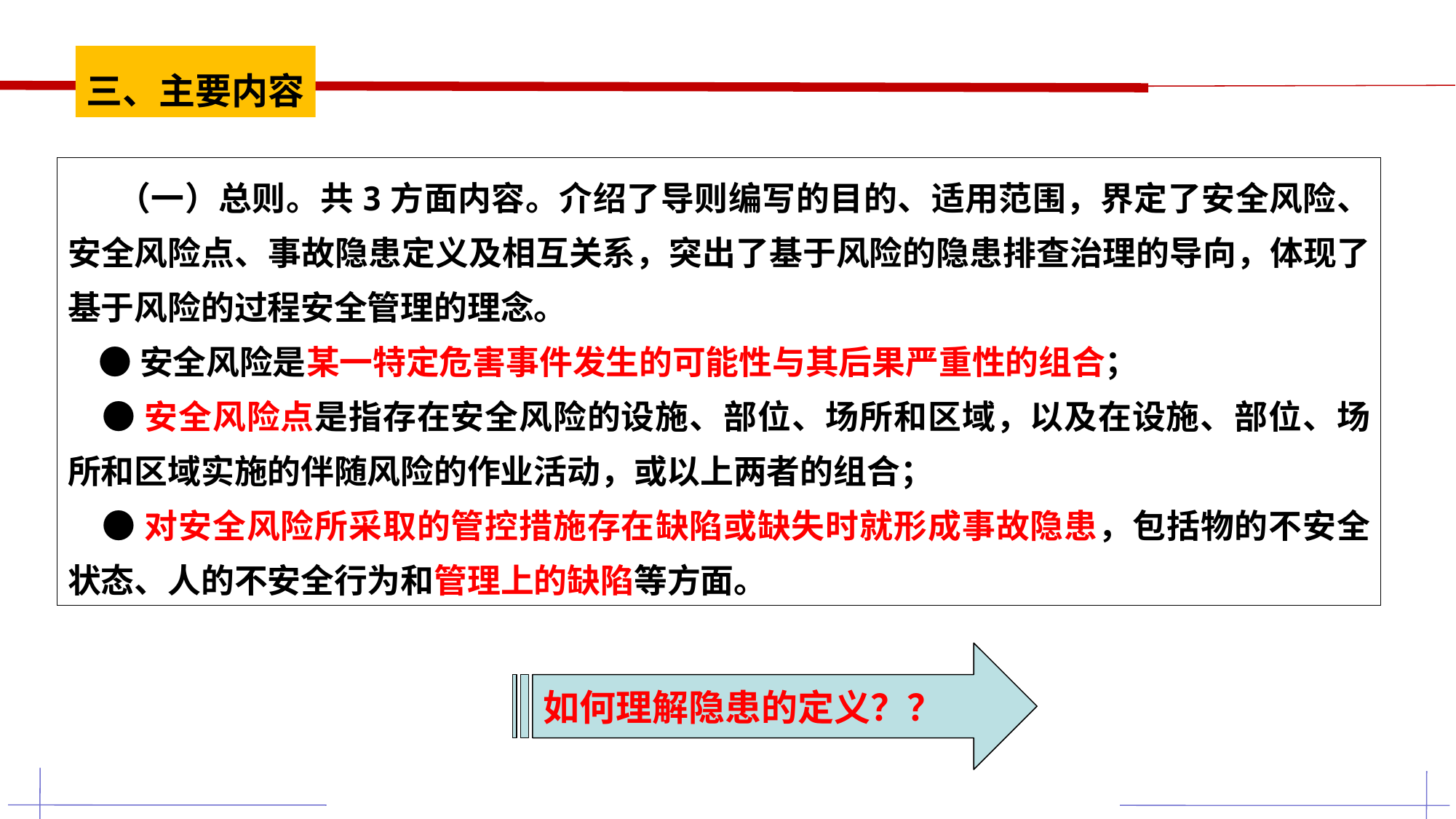

三、主要内容
     （一）总则。共3方面内容。介绍了导则编写的目的、适用范围，界定了安全风险、安全风险点、事故隐患定义及相互关系，突出了基于风险的隐患排查治理的导向，体现了基于风险的过程安全管理的理念。
    ●安全风险是某一特定危害事件发生的可能性与其后果严重性的组合；
    ●安全风险点是指存在安全风险的设施、部位、场所和区域，以及在设施、部位、场所和区域实施的伴随风险的作业活动，或以上两者的组合；
    ●对安全风险所采取的管控措施存在缺陷或缺失时就形成事故隐患，包括物的不安全状态、人的不安全行为和管理上的缺陷等方面。
如何理解隐患的定义？？
10